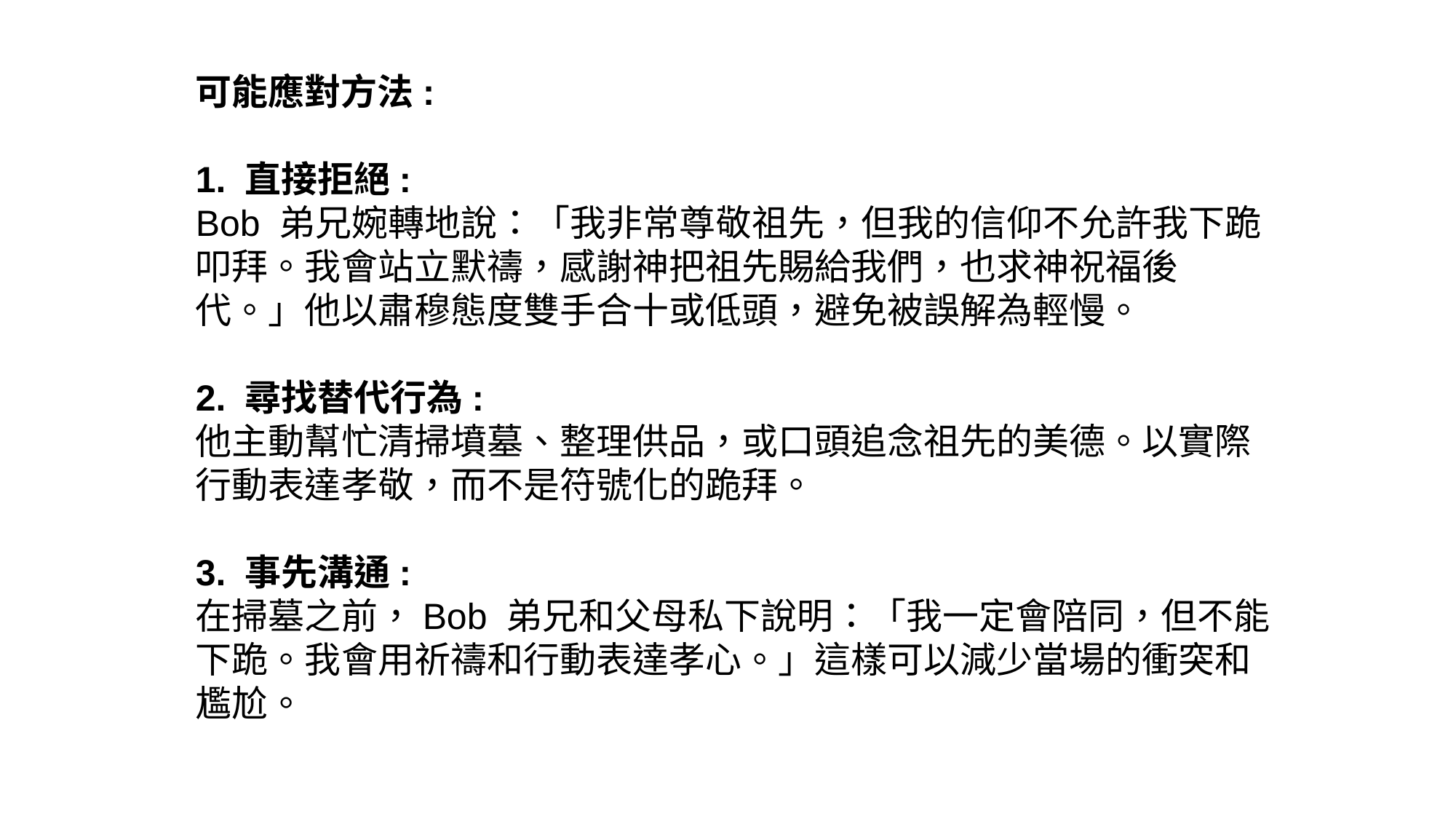

可能應對方法:

1. 直接拒絕:
Bob 弟兄婉轉地說：「我非常尊敬祖先，但我的信仰不允許我下跪叩拜。我會站立默禱，感謝神把祖先賜給我們，也求神祝福後代。」他以肅穆態度雙手合十或低頭，避免被誤解為輕慢。

2. 尋找替代行為:
他主動幫忙清掃墳墓、整理供品，或口頭追念祖先的美德。以實際行動表達孝敬，而不是符號化的跪拜。

3. 事先溝通:
在掃墓之前，Bob 弟兄和父母私下說明：「我一定會陪同，但不能下跪。我會用祈禱和行動表達孝心。」這樣可以減少當場的衝突和尷尬。